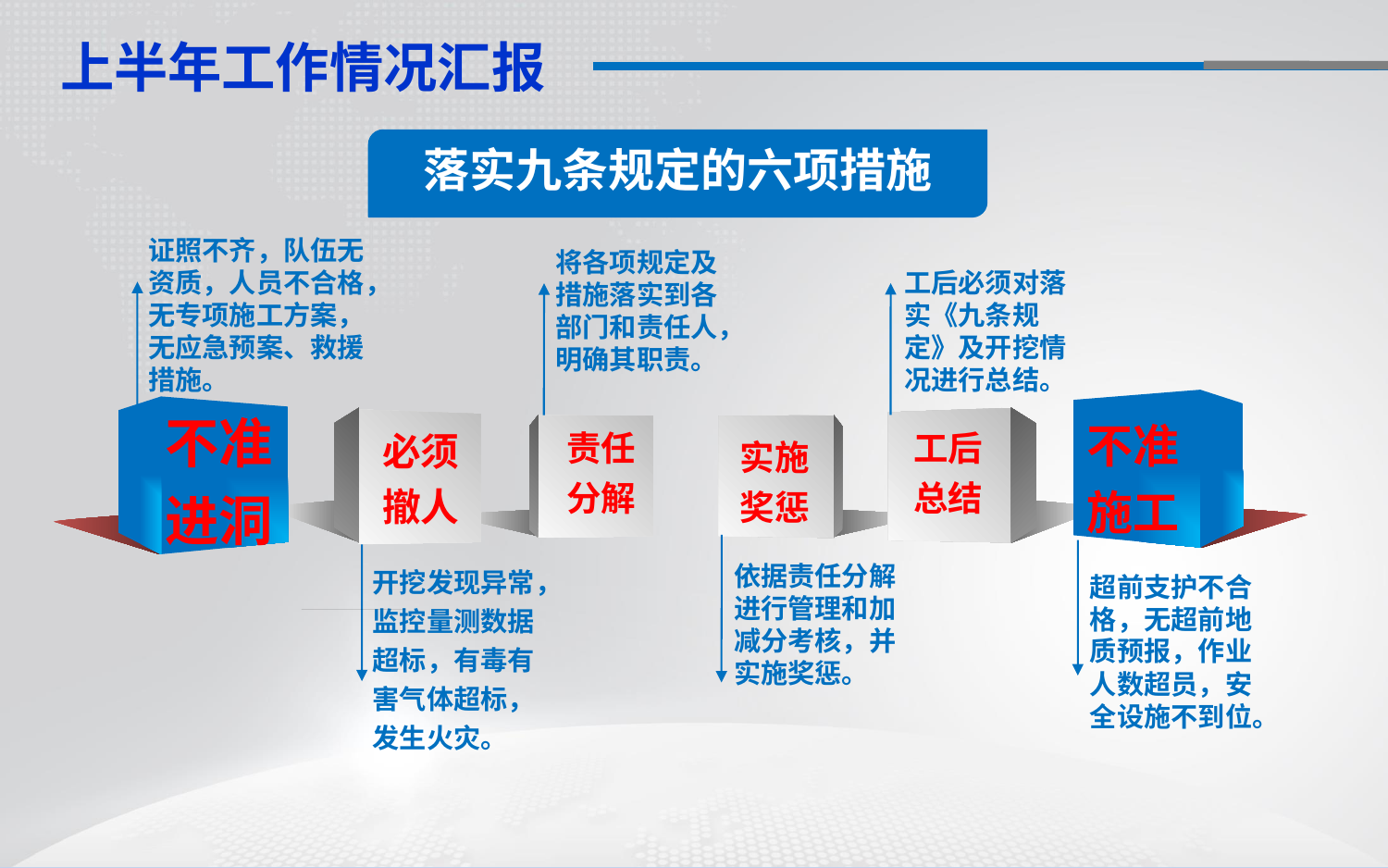

落实九条规定的六项措施
证照不齐，队伍无资质，人员不合格，无专项施工方案，无应急预案、救援措施。
将各项规定及措施落实到各部门和责任人，明确其职责。
工后必须对落实《九条规定》及开挖情况进行总结。

不准进洞

不准施工

必须撤人
责任分解
工后
总结

实施奖惩

开挖发现异常，监控量测数据超标，有毒有害气体超标，发生火灾。
依据责任分解进行管理和加减分考核，并实施奖惩。
超前支护不合格，无超前地质预报，作业人数超员，安全设施不到位。